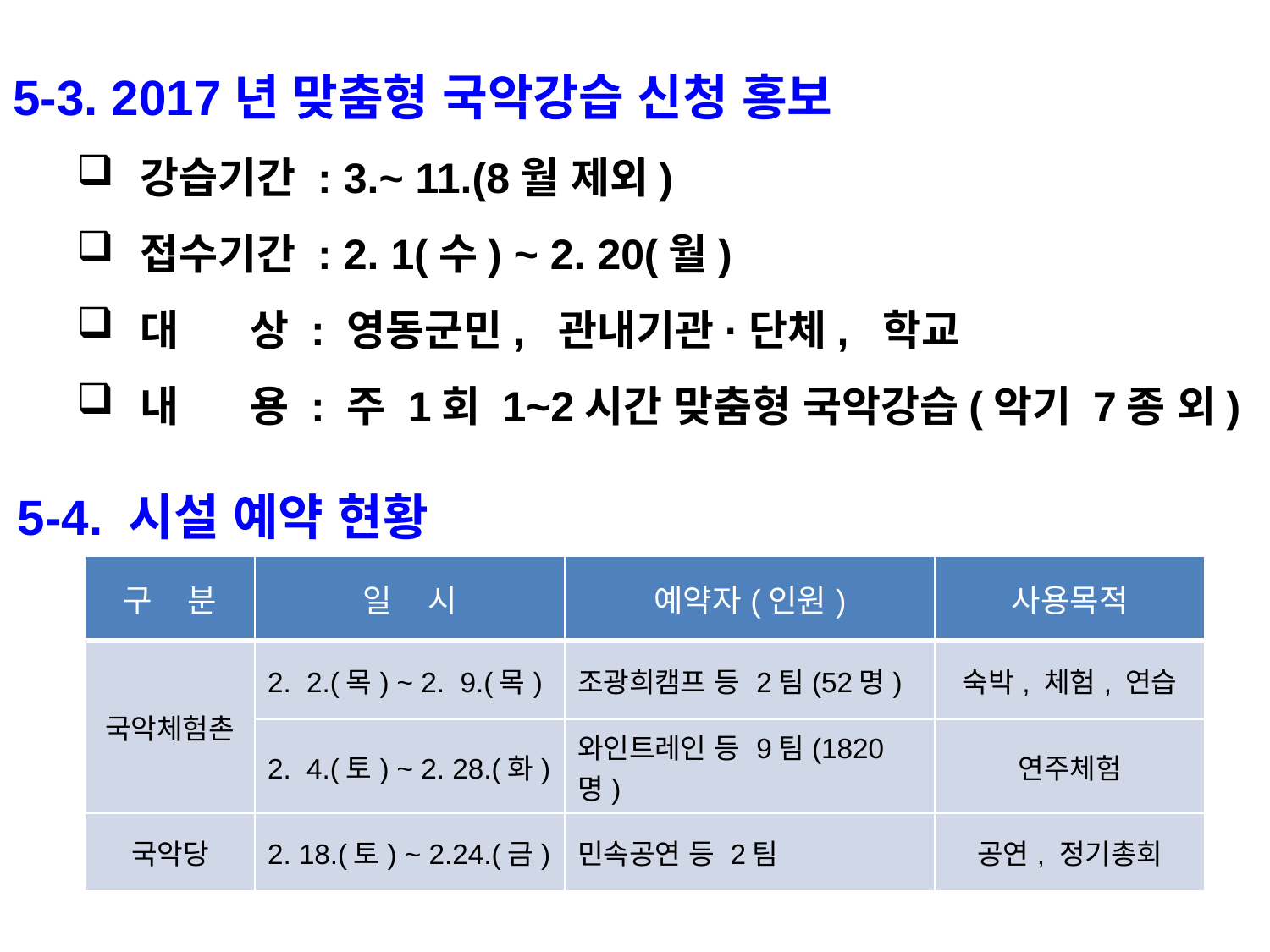

5-3. 2017년 맞춤형 국악강습 신청 홍보
강습기간 : 3.~ 11.(8월 제외)
접수기간 : 2. 1(수) ~ 2. 20(월)
대      상 : 영동군민,  관내기관·단체,  학교
내      용 : 주 1회 1~2시간 맞춤형 국악강습(악기 7종 외)
5-4. 시설 예약 현황
| 구 분 | 일 시 | 예약자(인원) | 사용목적 |
| --- | --- | --- | --- |
| 국악체험촌 | 2. 2.(목) ~ 2. 9.(목) | 조광희캠프 등 2팀(52명) | 숙박, 체험, 연습 |
|  | 2. 4.(토) ~ 2. 28.(화) | 와인트레인 등 9팀(1820명) | 연주체험 |
| 국악당 | 2. 18.(토) ~ 2.24.(금) | 민속공연 등 2팀 | 공연, 정기총회 |